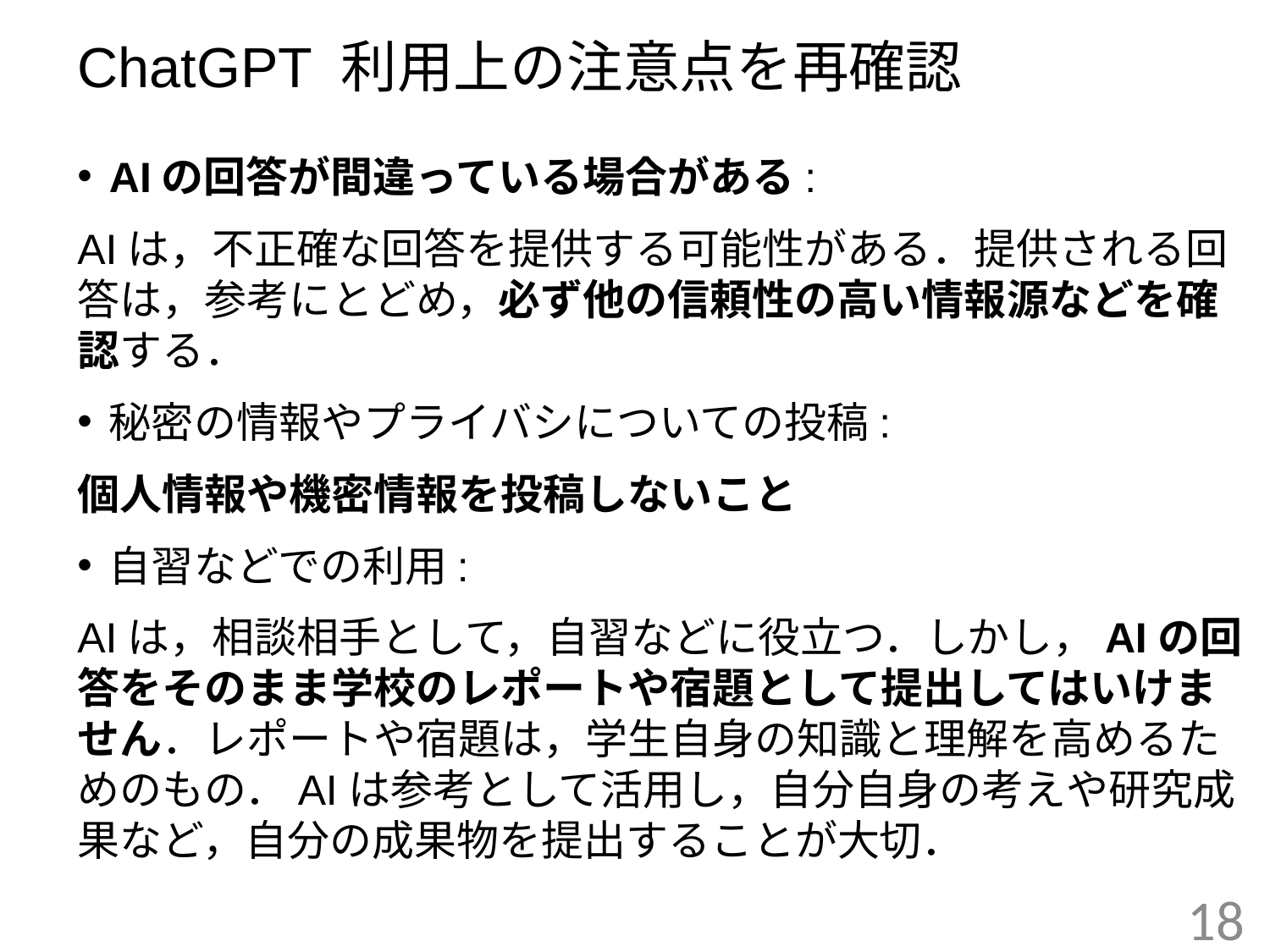

# ChatGPT 利用上の注意点を再確認
AIの回答が間違っている場合がある:
AIは，不正確な回答を提供する可能性がある．提供される回答は，参考にとどめ，必ず他の信頼性の高い情報源などを確認する．
秘密の情報やプライバシについての投稿:
個人情報や機密情報を投稿しないこと
自習などでの利用:
AIは，相談相手として，自習などに役立つ．しかし，AIの回答をそのまま学校のレポートや宿題として提出してはいけません．レポートや宿題は，学生自身の知識と理解を高めるためのもの．AIは参考として活用し，自分自身の考えや研究成果など，自分の成果物を提出することが大切．

18